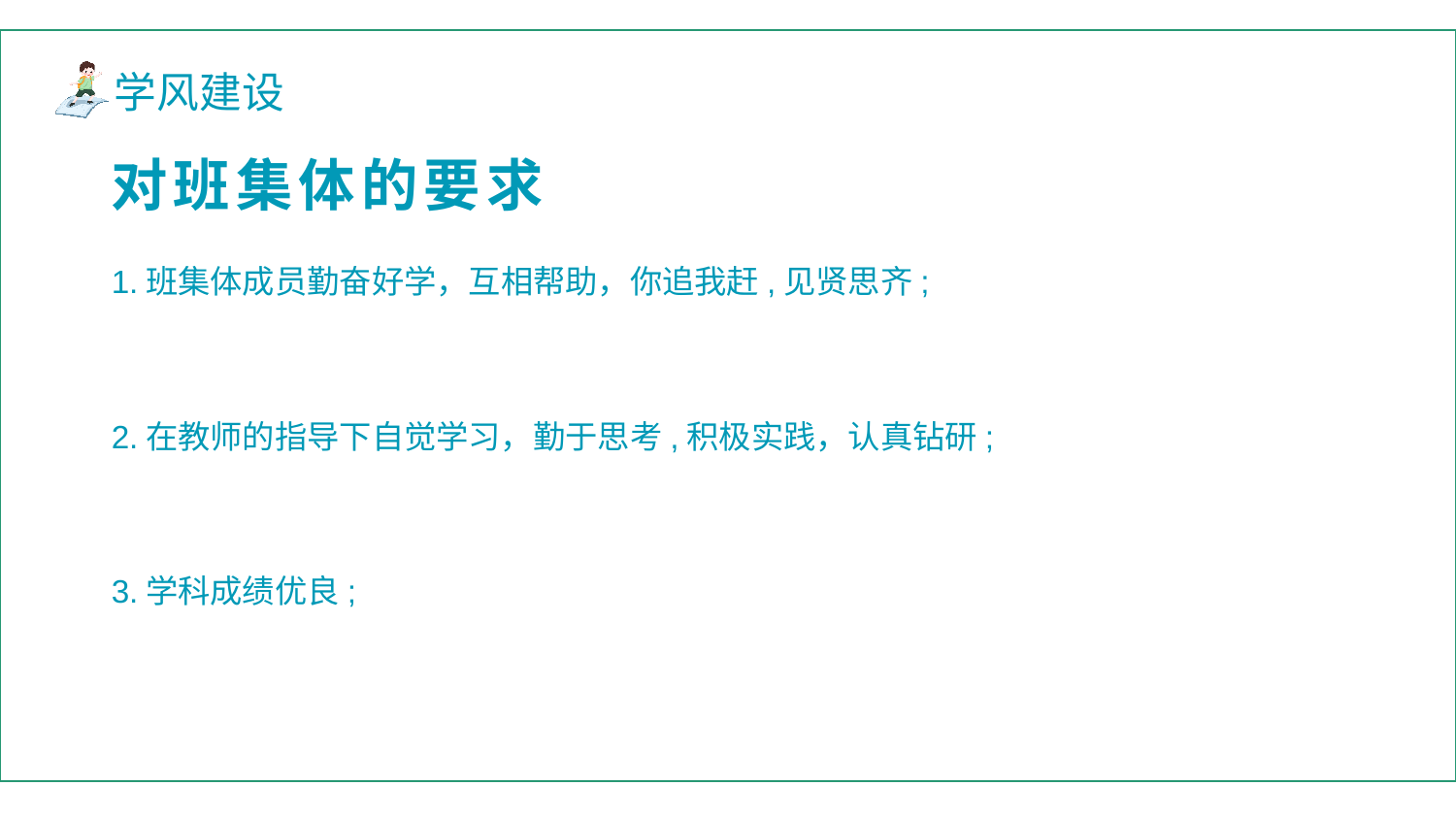

对班集体的要求
1.班集体成员勤奋好学，互相帮助，你追我赶,见贤思齐;

2.在教师的指导下自觉学习，勤于思考,积极实践，认真钻研;

3.学科成绩优良;